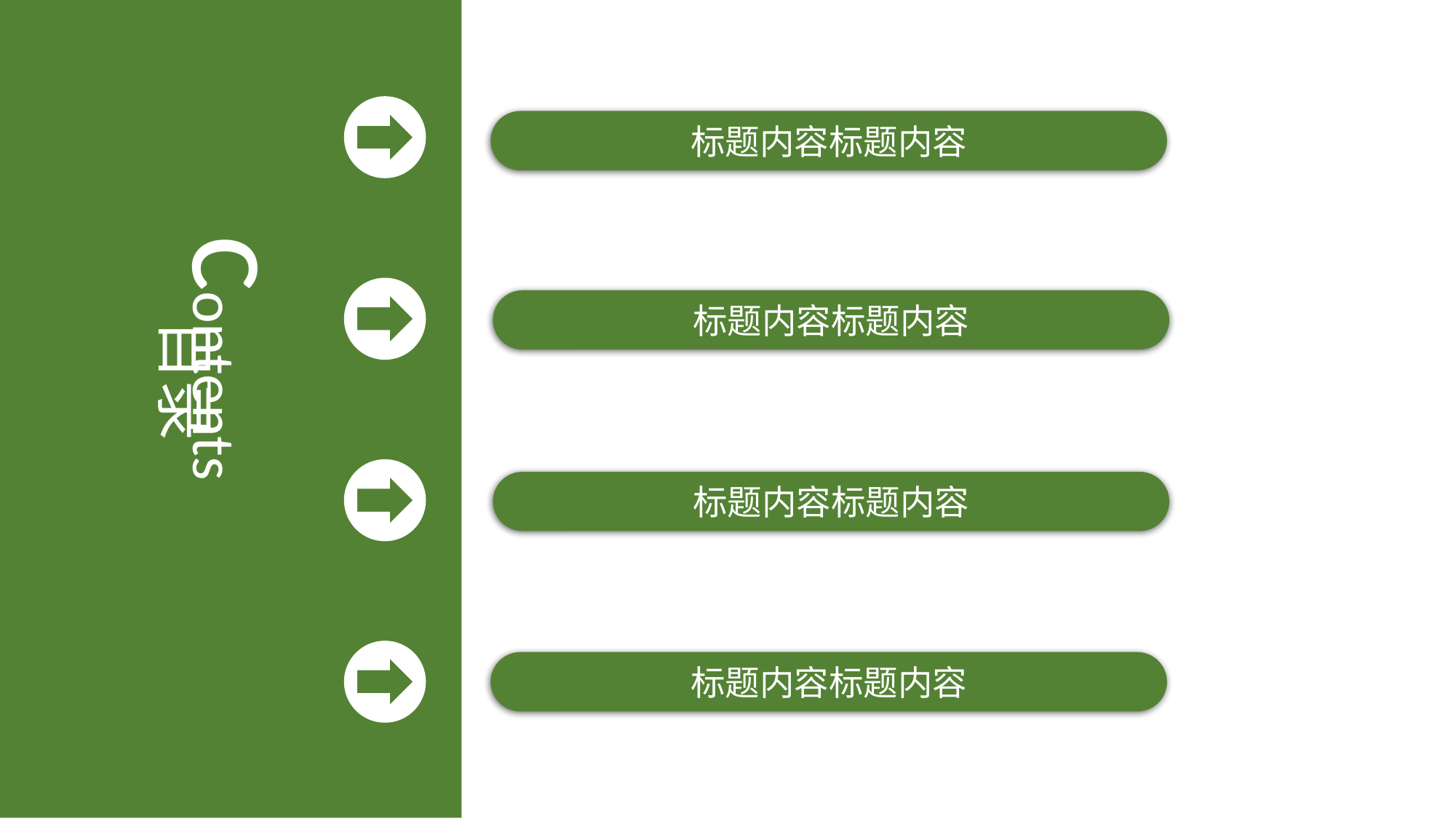

标题内容标题内容
contents
目录

标题内容标题内容

标题内容标题内容

标题内容标题内容